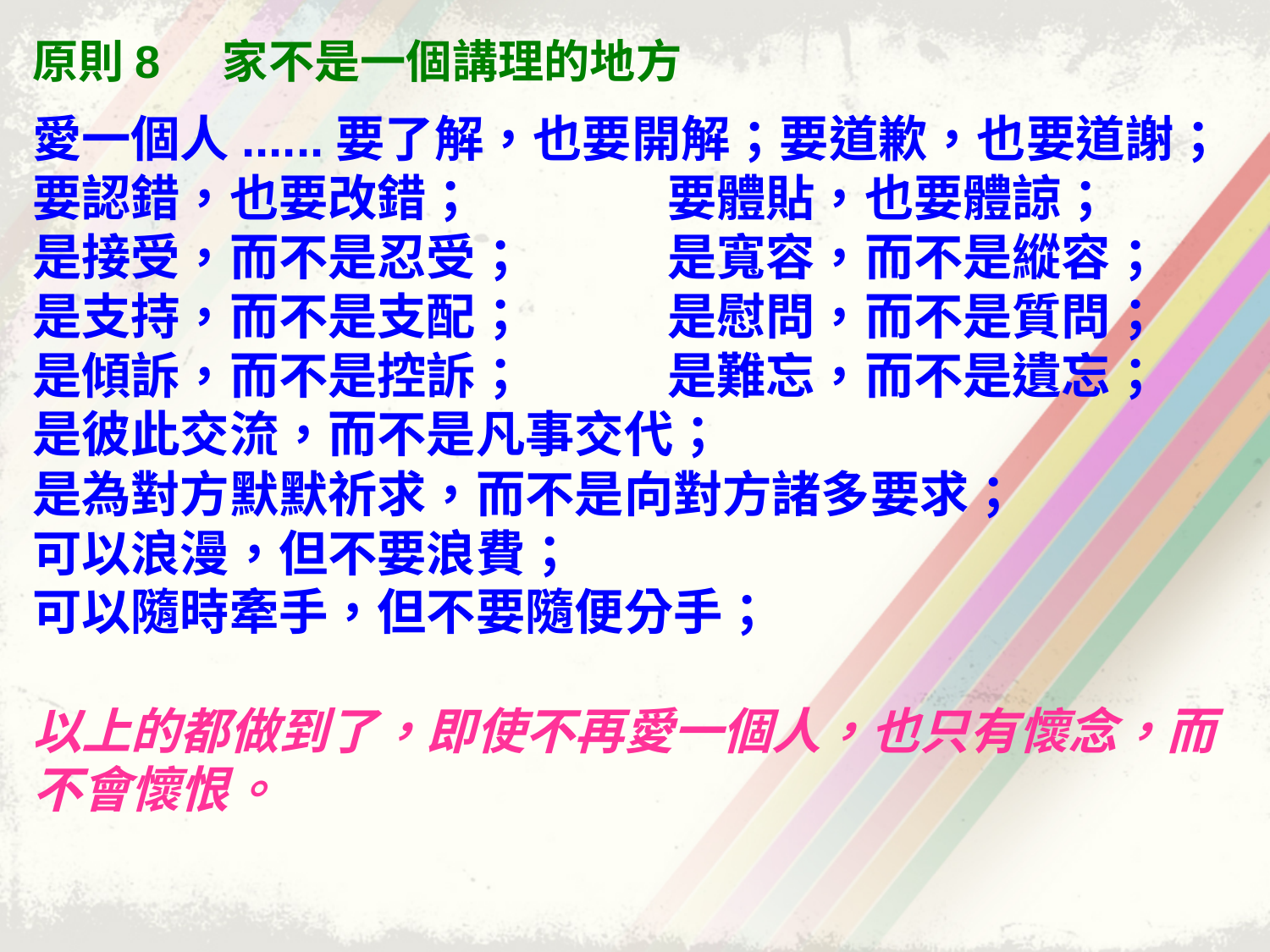

原則8    家不是一個講理的地方
愛一個人......要了解，也要開解；要道歉，也要道謝；要認錯，也要改錯；		要體貼，也要體諒；
是接受，而不是忍受；		是寬容，而不是縱容；
是支持，而不是支配；		是慰問，而不是質問；
是傾訴，而不是控訴；		是難忘，而不是遺忘；
是彼此交流，而不是凡事交代；
是為對方默默祈求，而不是向對方諸多要求；
可以浪漫，但不要浪費；
可以隨時牽手，但不要隨便分手；

以上的都做到了，即使不再愛一個人，也只有懷念，而不會懷恨。